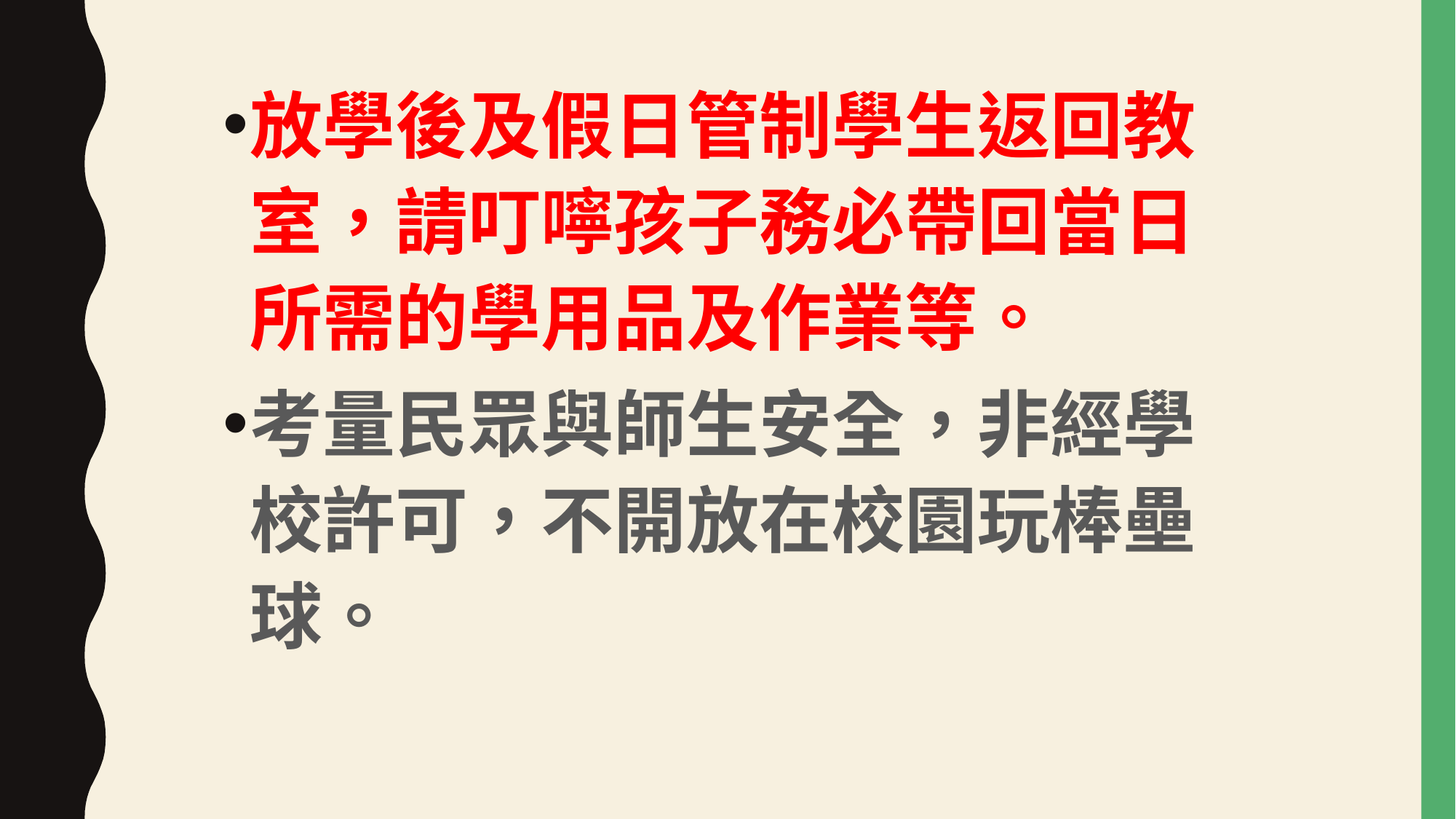

放學後及假日管制學生返回教室，請叮嚀孩子務必帶回當日所需的學用品及作業等。
考量民眾與師生安全，非經學校許可，不開放在校園玩棒壘球。